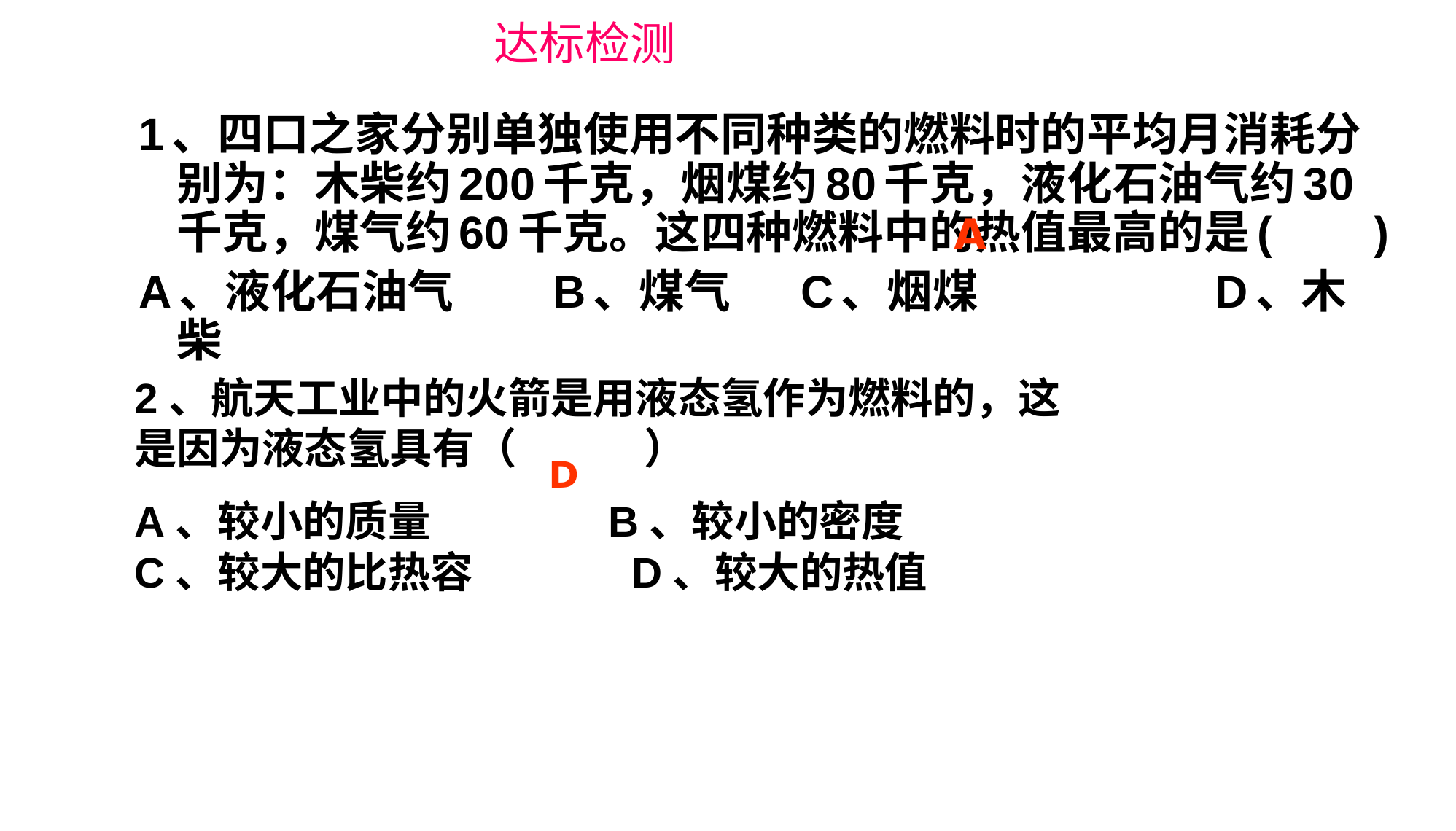

# 达标检测
1、四口之家分别单独使用不同种类的燃料时的平均月消耗分别为：木柴约200千克，烟煤约80千克，液化石油气约30千克，煤气约60千克。这四种燃料中的热值最高的是(        )
A、液化石油气　　B、煤气      C、烟煤　　　　　D、木柴
A
2、航天工业中的火箭是用液态氢作为燃料的，这是因为液态氢具有（　　　）
A、较小的质量　             B、较小的密度　               C、较大的比热容　           D、较大的热值
D